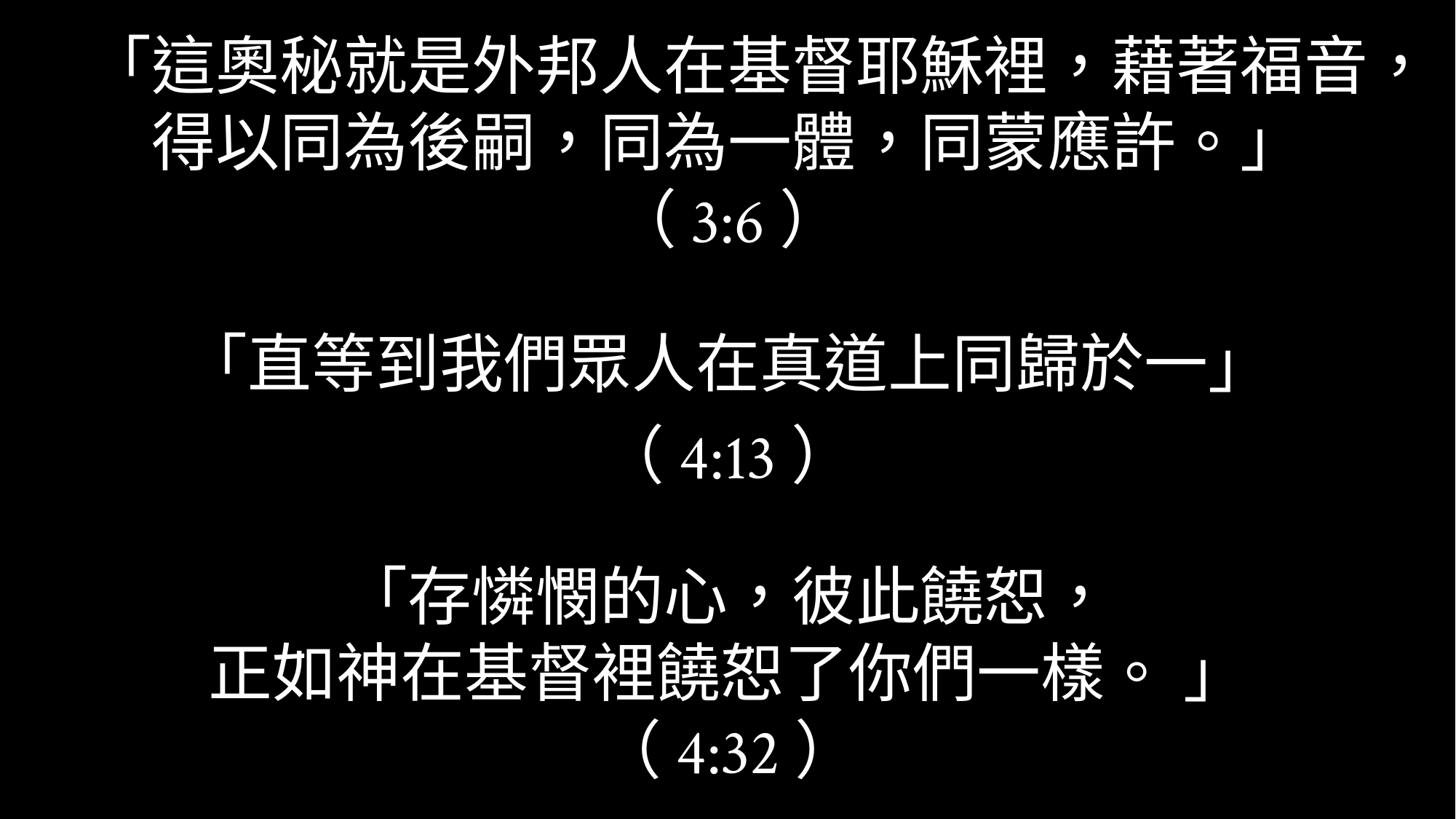

「這奧秘就是外邦人在基督耶穌裡，藉著福音，得以同為後嗣，同為一體，同蒙應許。」（3:6）

「直等到我們眾人在真道上同歸於一」
（4:13）

「存憐憫的心，彼此饒恕，
正如神在基督裡饒恕了你們一樣。 」
（4:32）